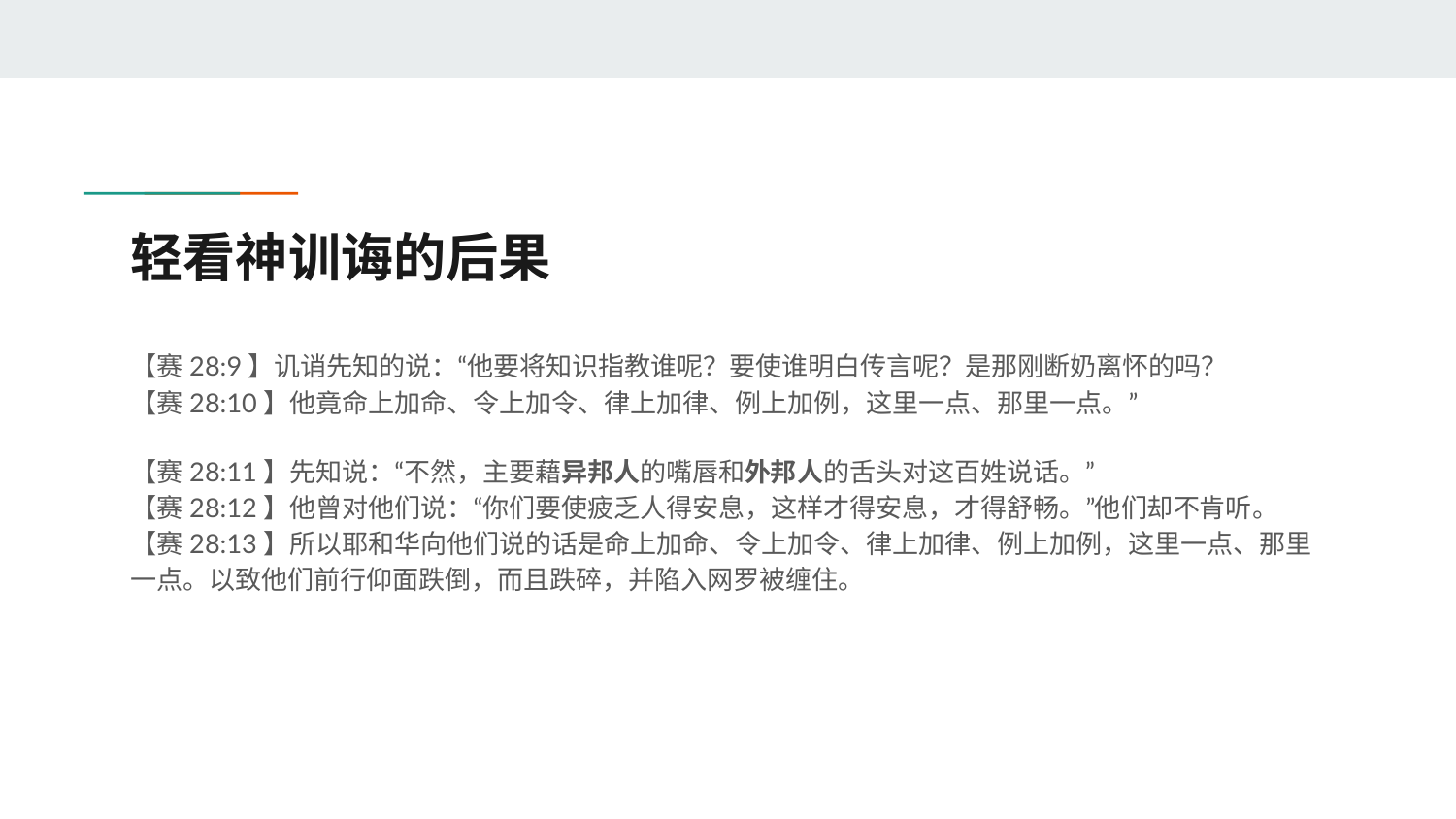

# 轻看神训诲的后果
【赛28:9】讥诮先知的说：“他要将知识指教谁呢？要使谁明白传言呢？是那刚断奶离怀的吗？
【赛28:10】他竟命上加命、令上加令、律上加律、例上加例，这里一点、那里一点。”
【赛28:11】先知说：“不然，主要藉异邦人的嘴唇和外邦人的舌头对这百姓说话。”
【赛28:12】他曾对他们说：“你们要使疲乏人得安息，这样才得安息，才得舒畅。”他们却不肯听。
【赛28:13】所以耶和华向他们说的话是命上加命、令上加令、律上加律、例上加例，这里一点、那里一点。以致他们前行仰面跌倒，而且跌碎，并陷入网罗被缠住。